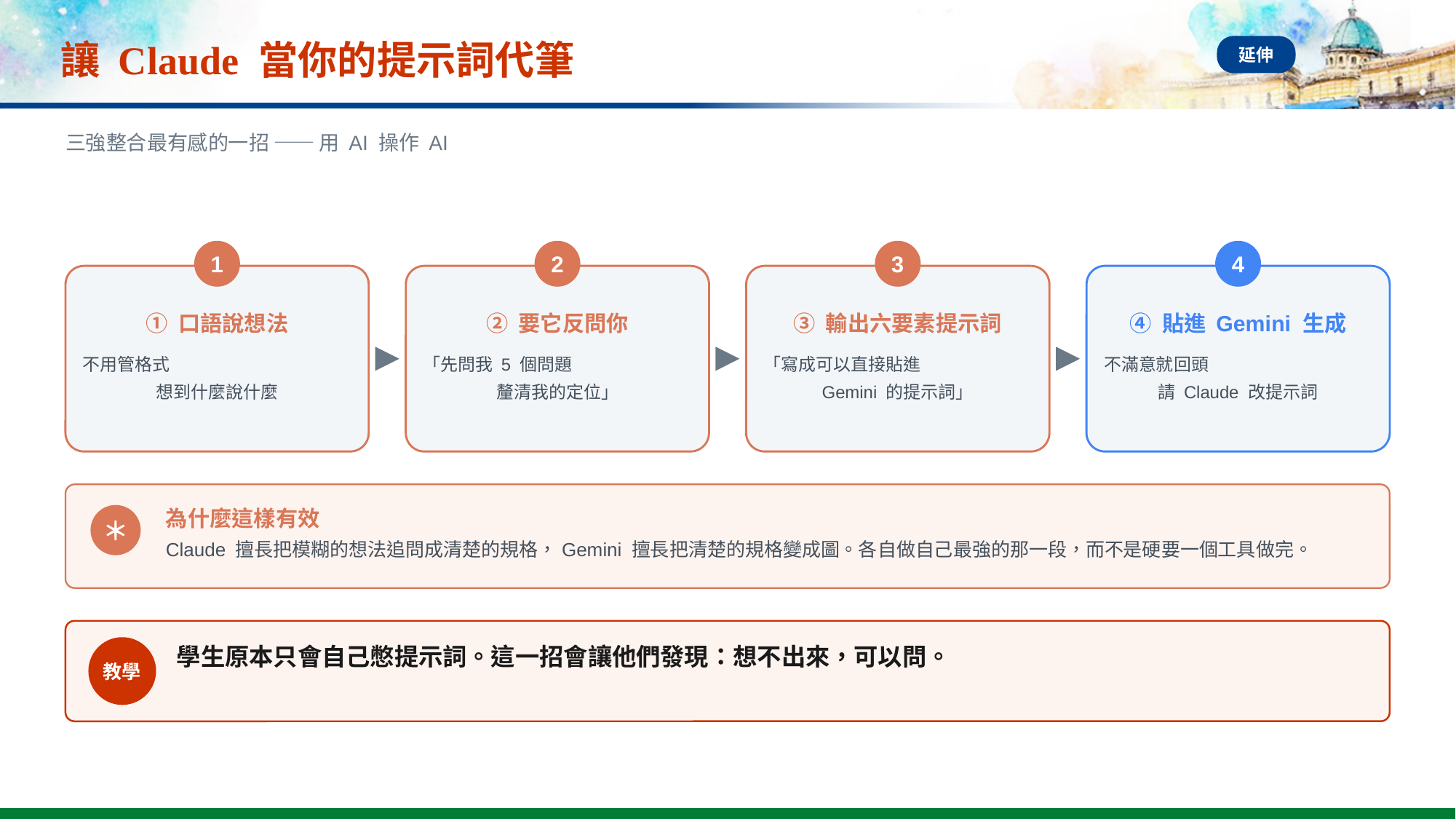

# 讓 Claude 當你的提示詞代筆
延伸
三強整合最有感的一招 —— 用 AI 操作 AI
1
2
3
4

① 口語說想法
② 要它反問你
③ 輸出六要素提示詞
④ 貼進 Gemini 生成

不用管格式
想到什麼說什麼
「先問我 5 個問題
釐清我的定位」
「寫成可以直接貼進
Gemini 的提示詞」
不滿意就回頭
請 Claude 改提示詞

為什麼這樣有效
＊
Claude 擅長把模糊的想法追問成清楚的規格，Gemini 擅長把清楚的規格變成圖。各自做自己最強的那一段，而不是硬要一個工具做完。

學生原本只會自己憋提示詞。這一招會讓他們發現：想不出來，可以問。
教學